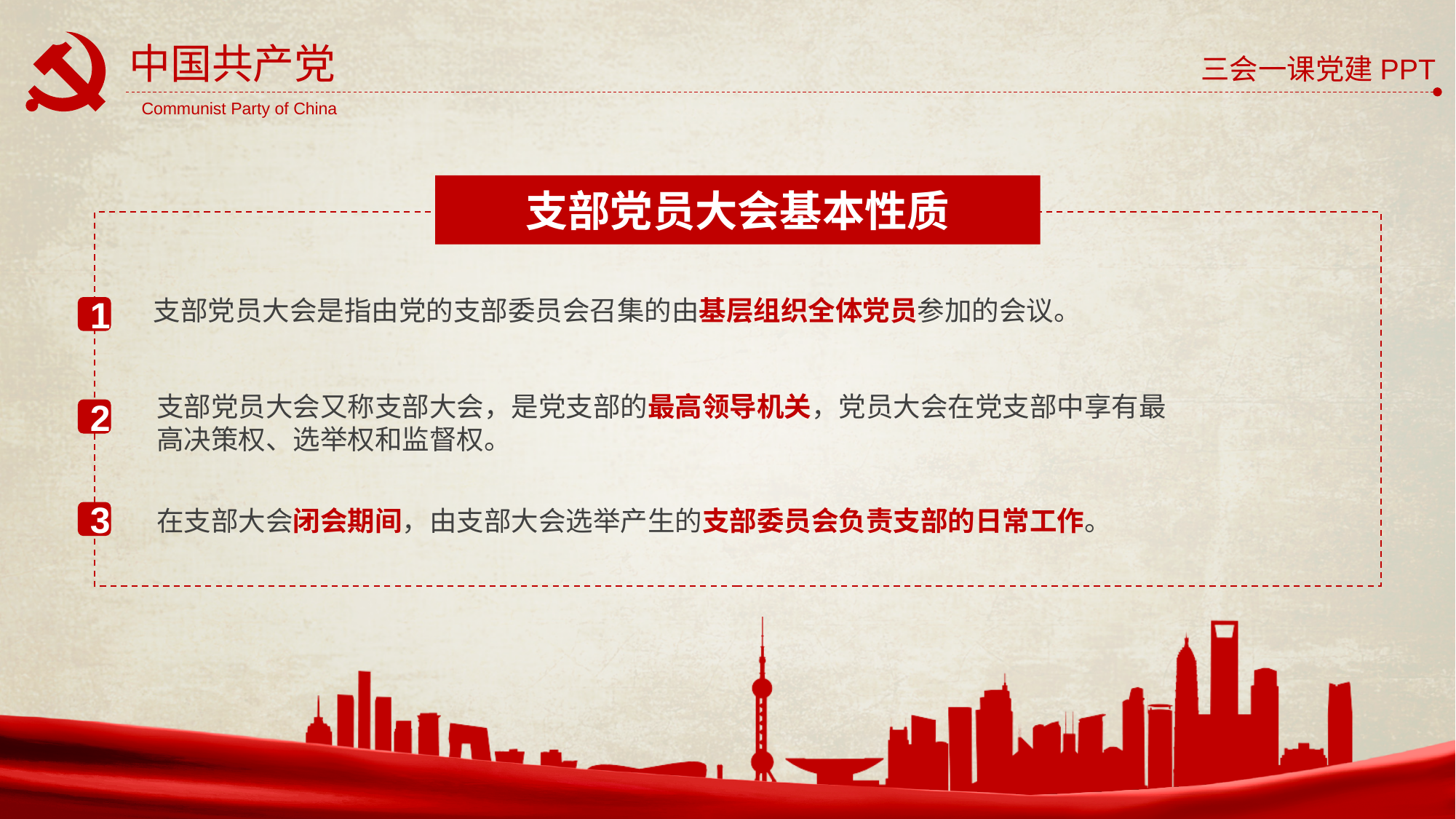

支部党员大会基本性质

支部党员大会是指由党的支部委员会召集的由基层组织全体党员参加的会议。
1
支部党员大会又称支部大会，是党支部的最高领导机关，党员大会在党支部中享有最高决策权、选举权和监督权。
2
在支部大会闭会期间，由支部大会选举产生的支部委员会负责支部的日常工作。
3